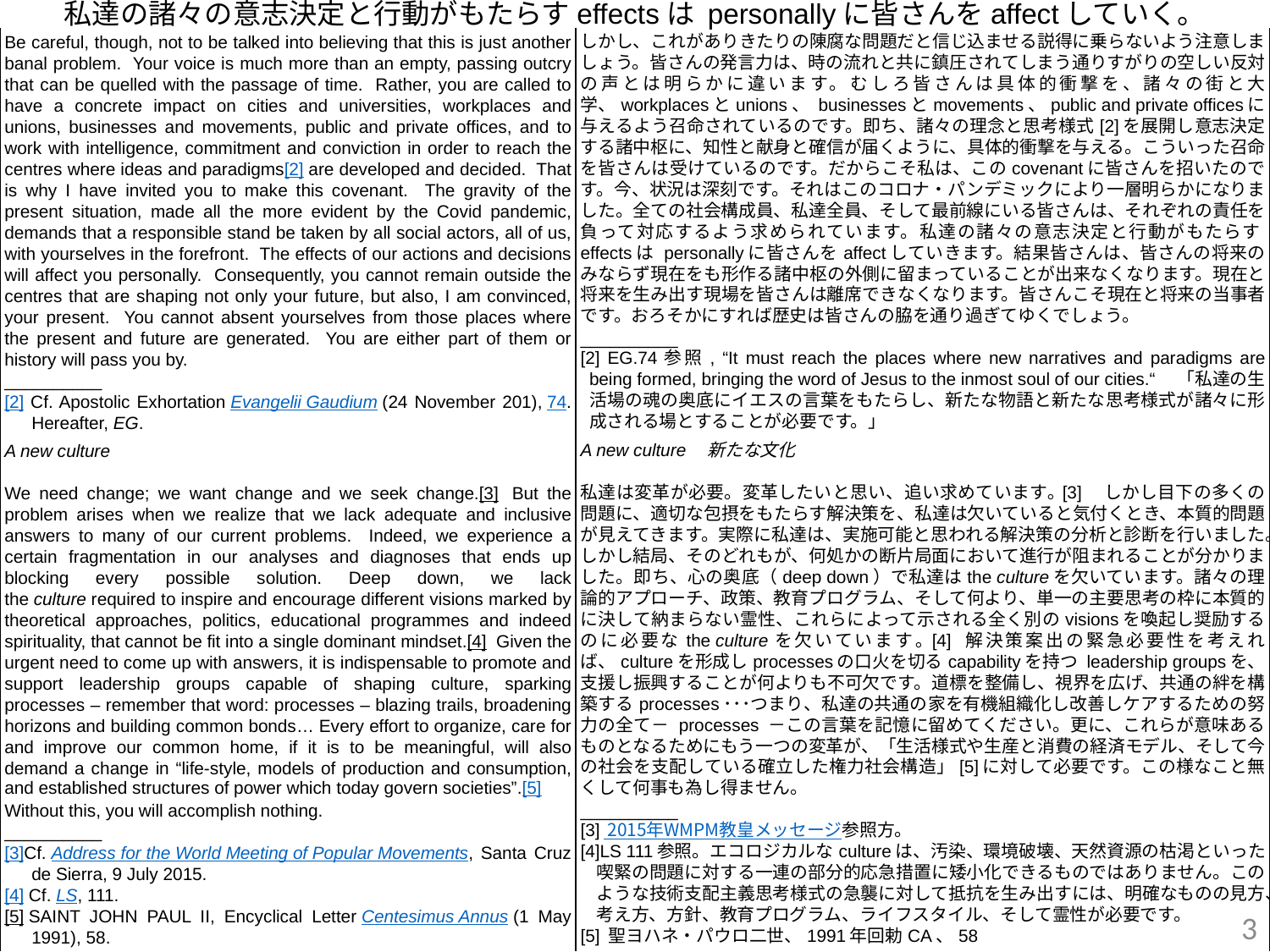

# 私達の諸々の意志決定と行動がもたらすeffectsは personallyに皆さんをaffectしていく。
| Be careful, though, not to be talked into believing that this is just another banal problem. Your voice is much more than an empty, passing outcry that can be quelled with the passage of time. Rather, you are called to have a concrete impact on cities and universities, workplaces and unions, businesses and movements, public and private offices, and to work with intelligence, commitment and conviction in order to reach the centres where ideas and paradigms[2] are developed and decided. That is why I have invited you to make this covenant. The gravity of the present situation, made all the more evident by the Covid pandemic, demands that a responsible stand be taken by all social actors, all of us, with yourselves in the forefront. The effects of our actions and decisions will affect you personally. Consequently, you cannot remain outside the centres that are shaping not only your future, but also, I am convinced, your present. You cannot absent yourselves from those places where the present and future are generated. You are either part of them or history will pass you by. \_\_\_\_\_\_\_\_\_\_ [2] Cf. Apostolic Exhortation Evangelii Gaudium (24 November 201), 74. Hereafter, EG. | しかし、これがありきたりの陳腐な問題だと信じ込ませる説得に乗らないよう注意しましょう。皆さんの発言力は、時の流れと共に鎮圧されてしまう通りすがりの空しい反対の声とは明らかに違います。むしろ皆さんは具体的衝撃を、諸々の街と大学、workplacesとunions、 businessesとmovements、public and private officesに与えるよう召命されているのです。即ち、諸々の理念と思考様式[2]を展開し意志決定する諸中枢に、知性と献身と確信が届くように、具体的衝撃を与える。こういった召命を皆さんは受けているのです。だからこそ私は、このcovenantに皆さんを招いたのです。今、状況は深刻です。それはこのコロナ・パンデミックにより一層明らかになりました。全ての社会構成員、私達全員、そして最前線にいる皆さんは、それぞれの責任を負って対応するよう求められています。私達の諸々の意志決定と行動がもたらすeffectsは personallyに皆さんをaffectしていきます。結果皆さんは、皆さんの将来のみならず現在をも形作る諸中枢の外側に留まっていることが出来なくなります。現在と将来を生み出す現場を皆さんは離席できなくなります。皆さんこそ現在と将来の当事者です。おろそかにすれば歴史は皆さんの脇を通り過ぎてゆくでしょう。 \_\_\_\_\_\_\_\_\_\_ [2] EG.74参照, “It must reach the places where new narratives and paradigms are being formed, bringing the word of Jesus to the inmost soul of our cities.“　「私達の生活場の魂の奥底にイエスの言葉をもたらし、新たな物語と新たな思考様式が諸々に形成される場とすることが必要です。」 |
| --- | --- |
| A new culture   We need change; we want change and we seek change.[3]  But the problem arises when we realize that we lack adequate and inclusive answers to many of our current problems. Indeed, we experience a certain fragmentation in our analyses and diagnoses that ends up blocking every possible solution. Deep down, we lack the culture required to inspire and encourage different visions marked by theoretical approaches, politics, educational programmes and indeed spirituality, that cannot be fit into a single dominant mindset.[4]  Given the urgent need to come up with answers, it is indispensable to promote and support leadership groups capable of shaping culture, sparking processes – remember that word: processes – blazing trails, broadening horizons and building common bonds… Every effort to organize, care for and improve our common home, if it is to be meaningful, will also demand a change in “life-style, models of production and consumption, and established structures of power which today govern societies”.[5] 　Without this, you will accomplish nothing. \_\_\_\_\_\_\_\_\_\_ [3]Cf. Address for the World Meeting of Popular Movements, Santa Cruz de Sierra, 9 July 2015. [4] Cf. LS, 111. [5] SAINT JOHN PAUL II, Encyclical Letter Centesimus Annus (1 May 1991), 58. | A new culture　新たな文化   私達は変革が必要。変革したいと思い、追い求めています｡[3]　しかし目下の多くの問題に、適切な包摂をもたらす解決策を、私達は欠いていると気付くとき、本質的問題が見えてきます。実際に私達は、実施可能と思われる解決策の分析と診断を行いました。しかし結局、そのどれもが、何処かの断片局面において進行が阻まれることが分かりました。即ち、心の奥底（deep down）で私達はthe cultureを欠いています。諸々の理論的アプローチ、政策、教育プログラム、そして何より、単一の主要思考の枠に本質的に決して納まらない霊性、これらによって示される全く別のvisionsを喚起し奨励するのに必要なthe cultureを欠いています｡[4] 解決策案出の緊急必要性を考えれば、cultureを形成しprocessesの口火を切るcapabilityを持つ leadership groupsを、支援し振興することが何よりも不可欠です。道標を整備し、視界を広げ、共通の絆を構築するprocesses･･･つまり、私達の共通の家を有機組織化し改善しケアするための努力の全て－ processes －この言葉を記憶に留めてください。更に、これらが意味あるものとなるためにもう一つの変革が、「生活様式や生産と消費の経済モデル、そして今の社会を支配している確立した権力社会構造」[5]に対して必要です。この様なこと無くして何事も為し得ません。 \_\_\_\_\_\_\_\_\_\_ [3] 2015年WMPM教皇メッセージ参照方。 [4]LS 111参照。エコロジカルなcultureは、汚染、環境破壊、天然資源の枯渇といった喫緊の問題に対する一連の部分的応急措置に矮小化できるものではありません。このような技術支配主義思考様式の急襲に対して抵抗を生み出すには、明確なものの見方、考え方、方針、教育プログラム、ライフスタイル、そして霊性が必要です。 [5] 聖ヨハネ・パウロ二世、1991年回勅CA、58 |
3